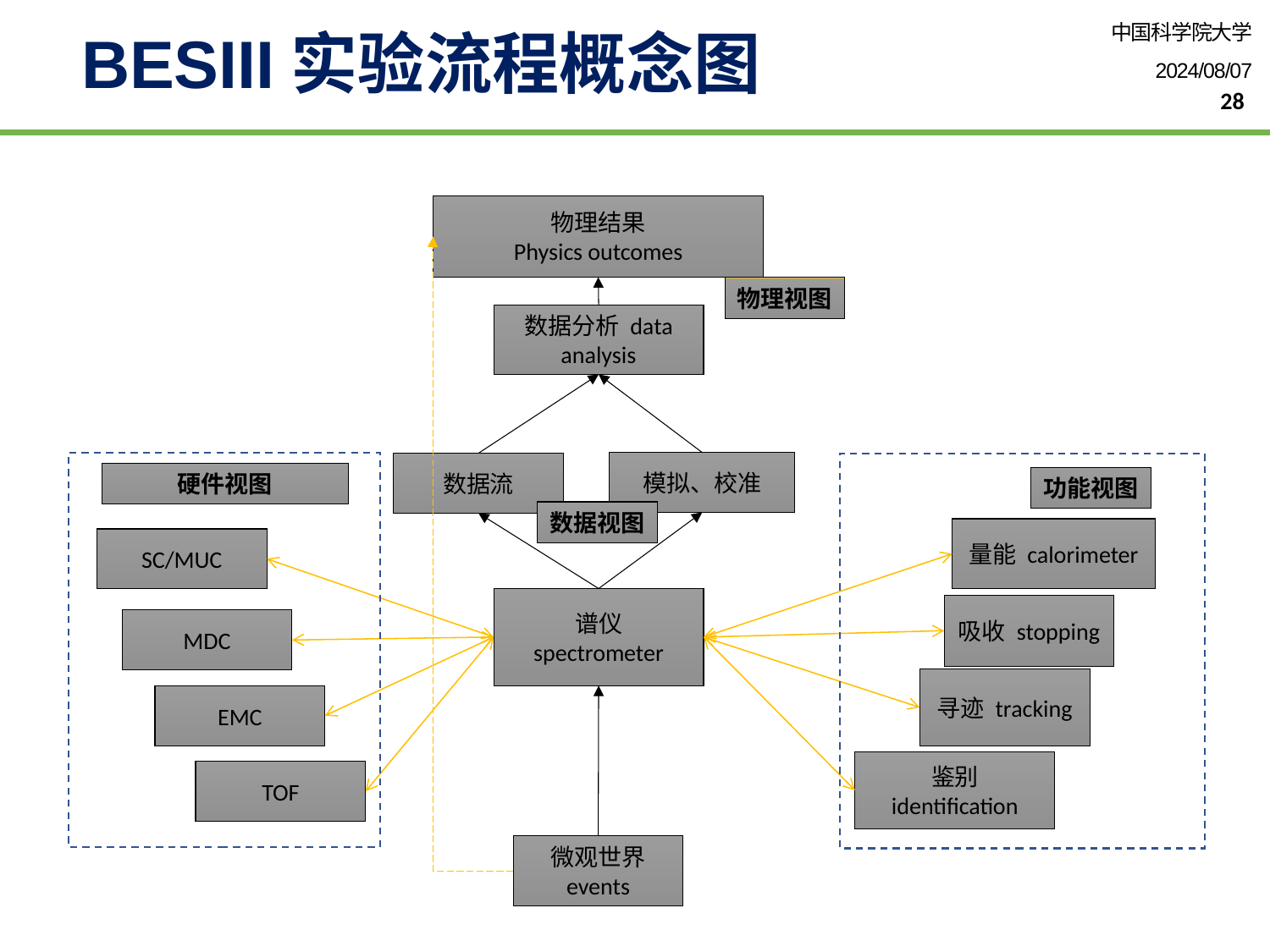

# BESIII实验流程概念图
物理结果
Physics outcomes
物理视图
数据分析 data analysis

模拟、校准
数据流

硬件视图
功能视图
数据视图
量能 calorimeter
SC/MUC
谱仪
spectrometer
吸收 stopping
MDC
寻迹 tracking
EMC
鉴别 identification
TOF
微观世界
events